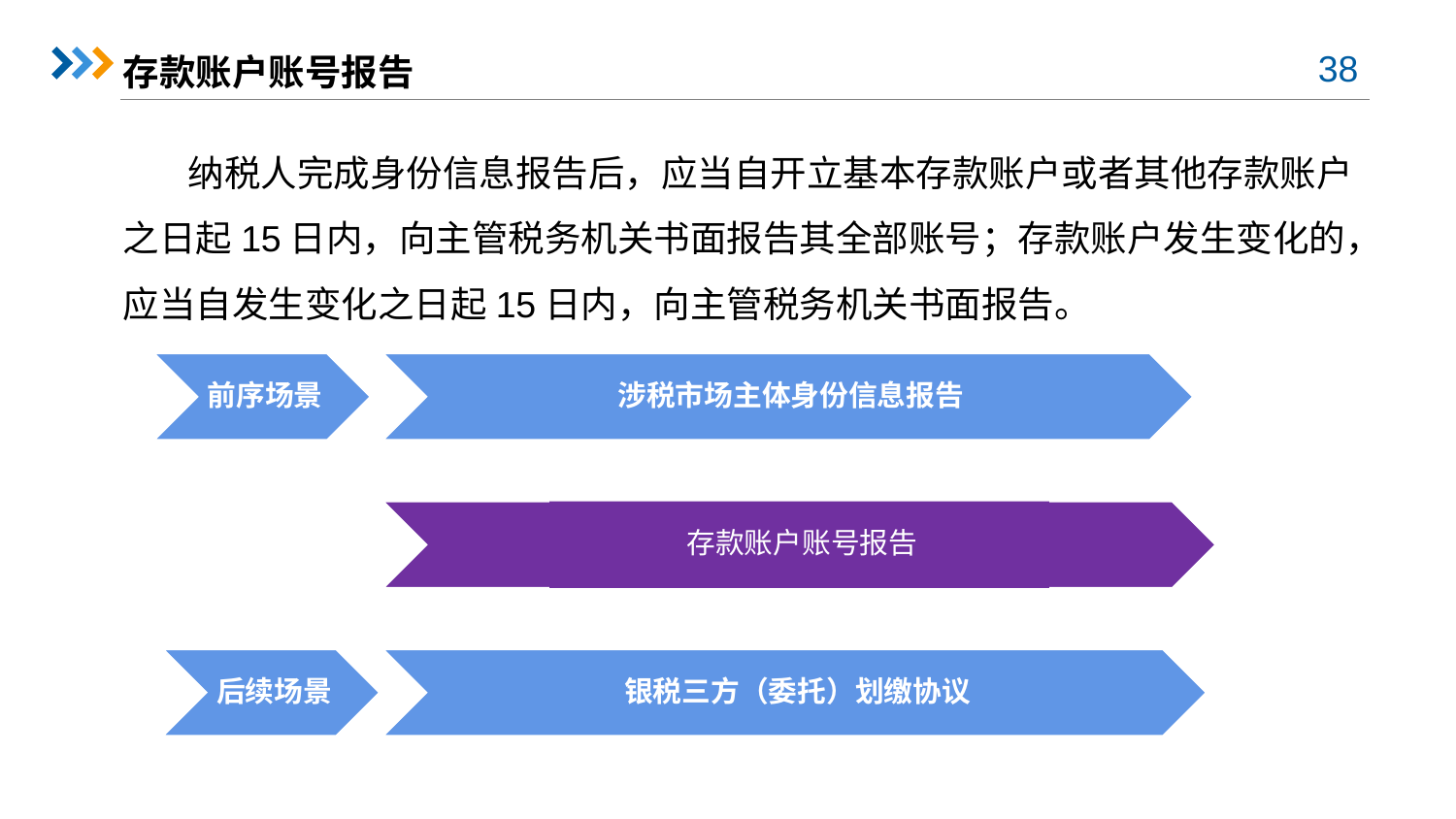

存款账户账号报告
纳税人完成身份信息报告后，应当自开立基本存款账户或者其他存款账户之日起15日内，向主管税务机关书面报告其全部账号；存款账户发生变化的，应当自发生变化之日起15日内，向主管税务机关书面报告。

涉税市场主体身份信息报告

前序场景

存款账户账号报告

银税三方（委托）划缴协议

后续场景